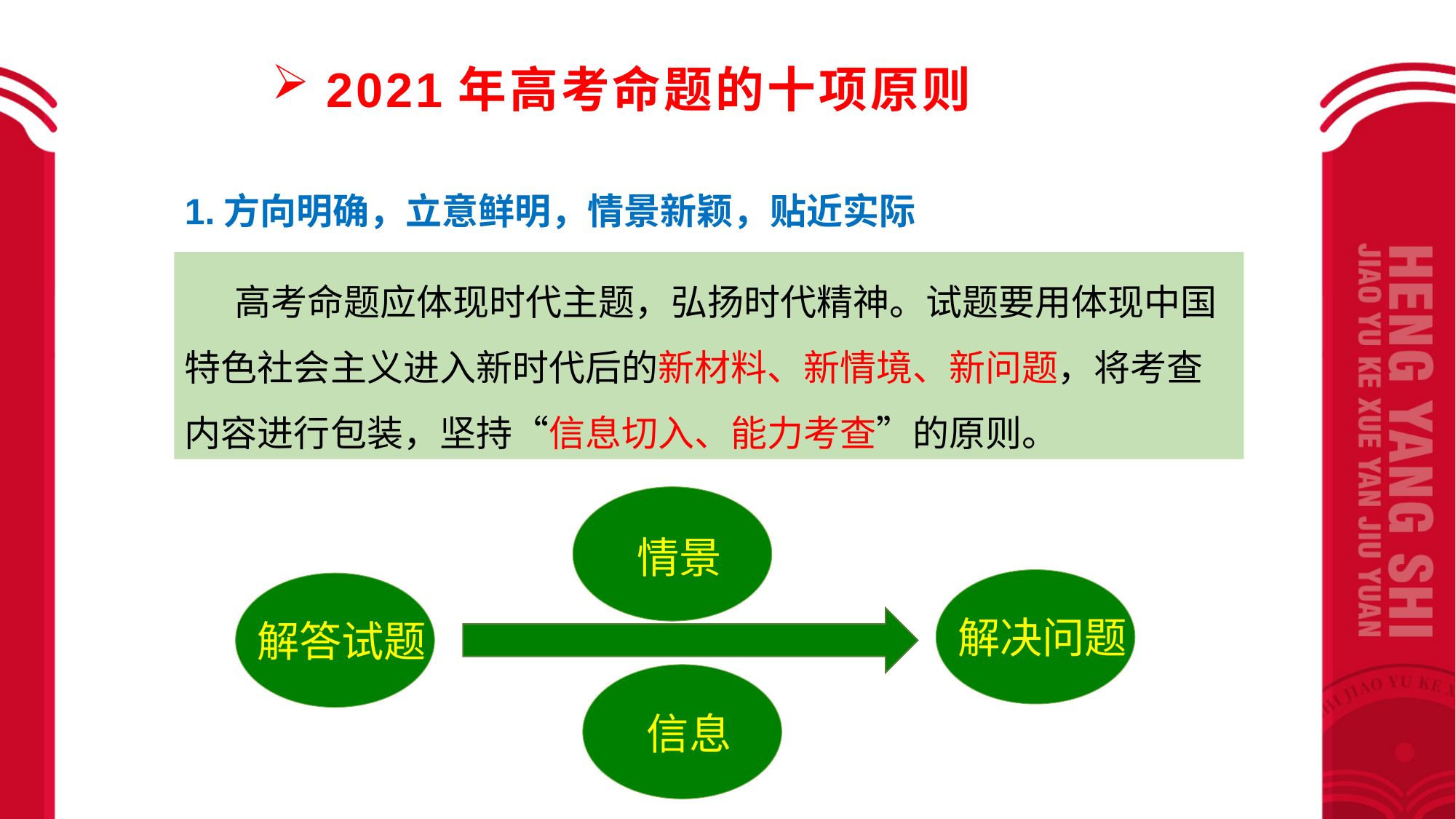

2021年高考命题的十项原则
1.方向明确，立意鲜明，情景新颖，贴近实际
     高考命题应体现时代主题，弘扬时代精神。试题要用体现中国特色社会主义进入新时代后的新材料、新情境、新问题，将考查内容进行包装，坚持“信息切入、能力考查”的原则。

情景

解决问题

解答试题

信息